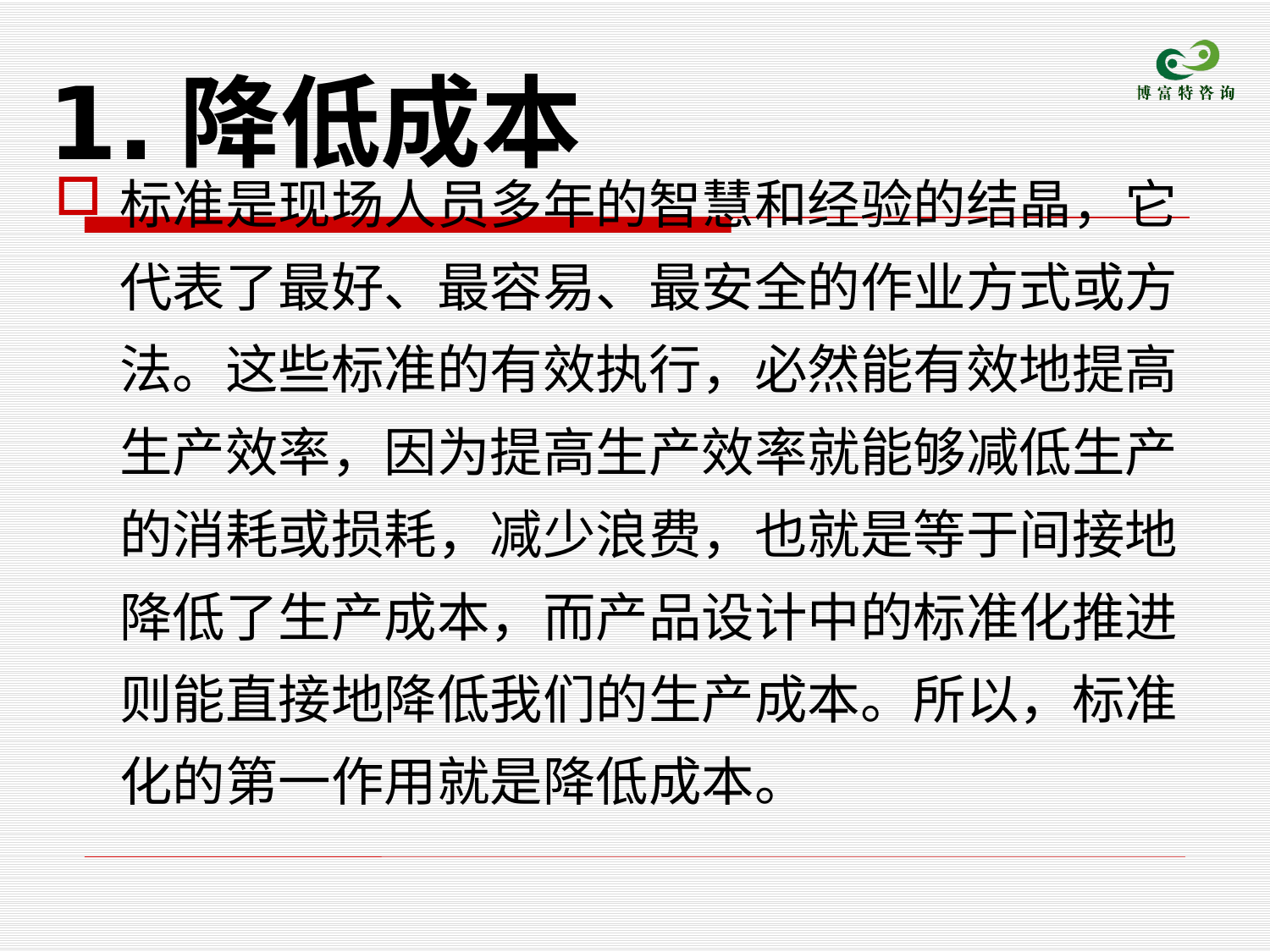

# 1.降低成本
标准是现场人员多年的智慧和经验的结晶，它代表了最好、最容易、最安全的作业方式或方法。这些标准的有效执行，必然能有效地提高生产效率，因为提高生产效率就能够减低生产的消耗或损耗，减少浪费，也就是等于间接地降低了生产成本，而产品设计中的标准化推进则能直接地降低我们的生产成本。所以，标准化的第一作用就是降低成本。
565